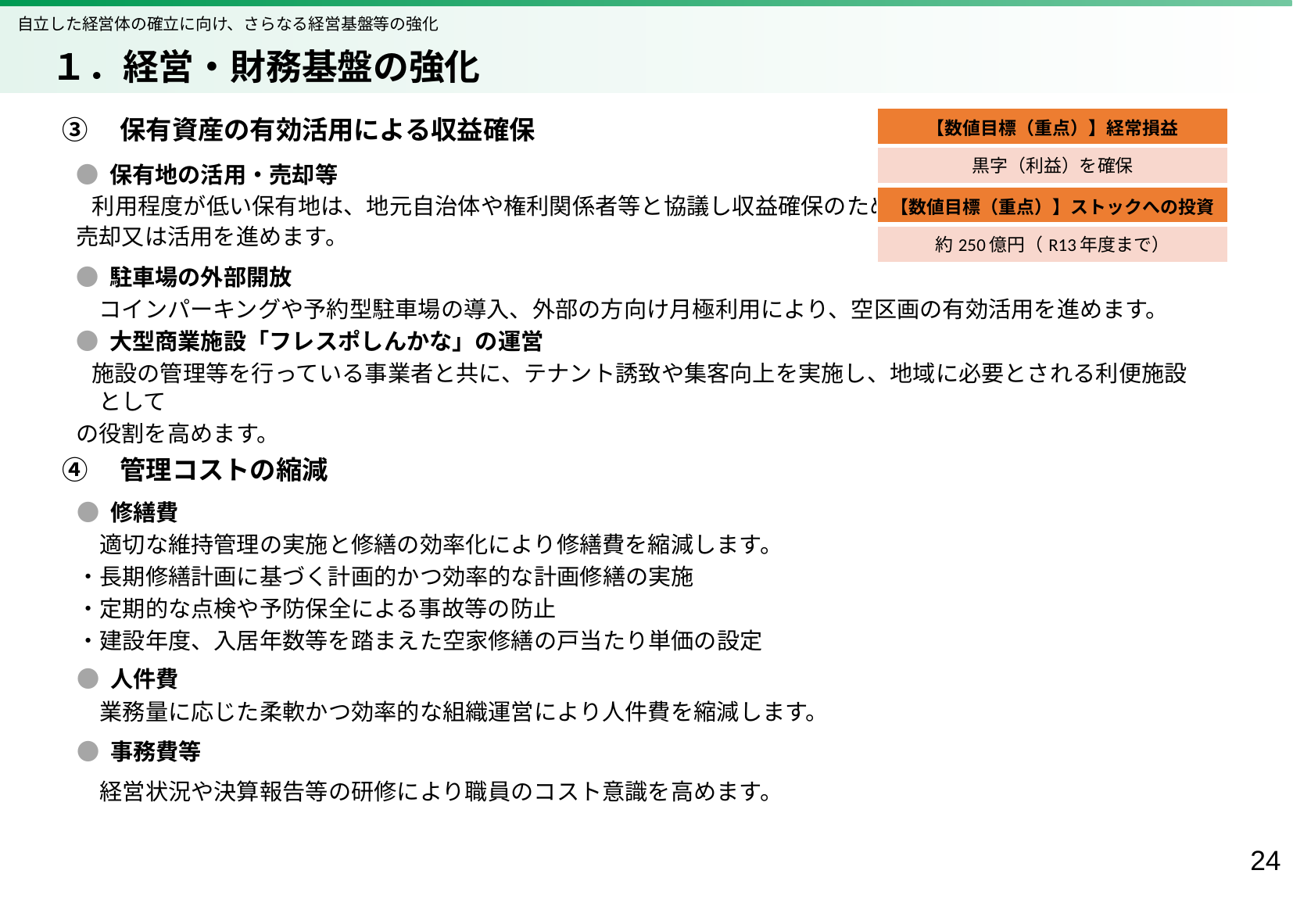

自立した経営体の確立に向け、さらなる経営基盤等の強化
　１．経営・財務基盤の強化
③　保有資産の有効活用による収益確保
| 【数値目標（重点）】経常損益 |
| --- |
| 黒字（利益）を確保 |
● 保有地の活用・売却等
  利用程度が低い保有地は、地元自治体や権利関係者等と協議し収益確保のため
売却又は活用を進めます。
● 駐車場の外部開放
　コインパーキングや予約型駐車場の導入、外部の方向け月極利用により、空区画の有効活用を進めます。
● 大型商業施設「フレスポしんかな」の運営
  施設の管理等を⾏っている事業者と共に、テナント誘致や集客向上を実施し、地域に必要とされる利便施設として
の役割を高めます。
| 【数値目標（重点）】ストックへの投資 |
| --- |
| 約250億円（R13年度まで） |
④　管理コストの縮減
● 修繕費
　適切な維持管理の実施と修繕の効率化により修繕費を縮減します。
・長期修繕計画に基づく計画的かつ効率的な計画修繕の実施
・定期的な点検や予防保全による事故等の防止
・建設年度、入居年数等を踏まえた空家修繕の戸当たり単価の設定

● 人件費
　業務量に応じた柔軟かつ効率的な組織運営により人件費を縮減します。
● 事務費等
　経営状況や決算報告等の研修により職員のコスト意識を高めます。
24